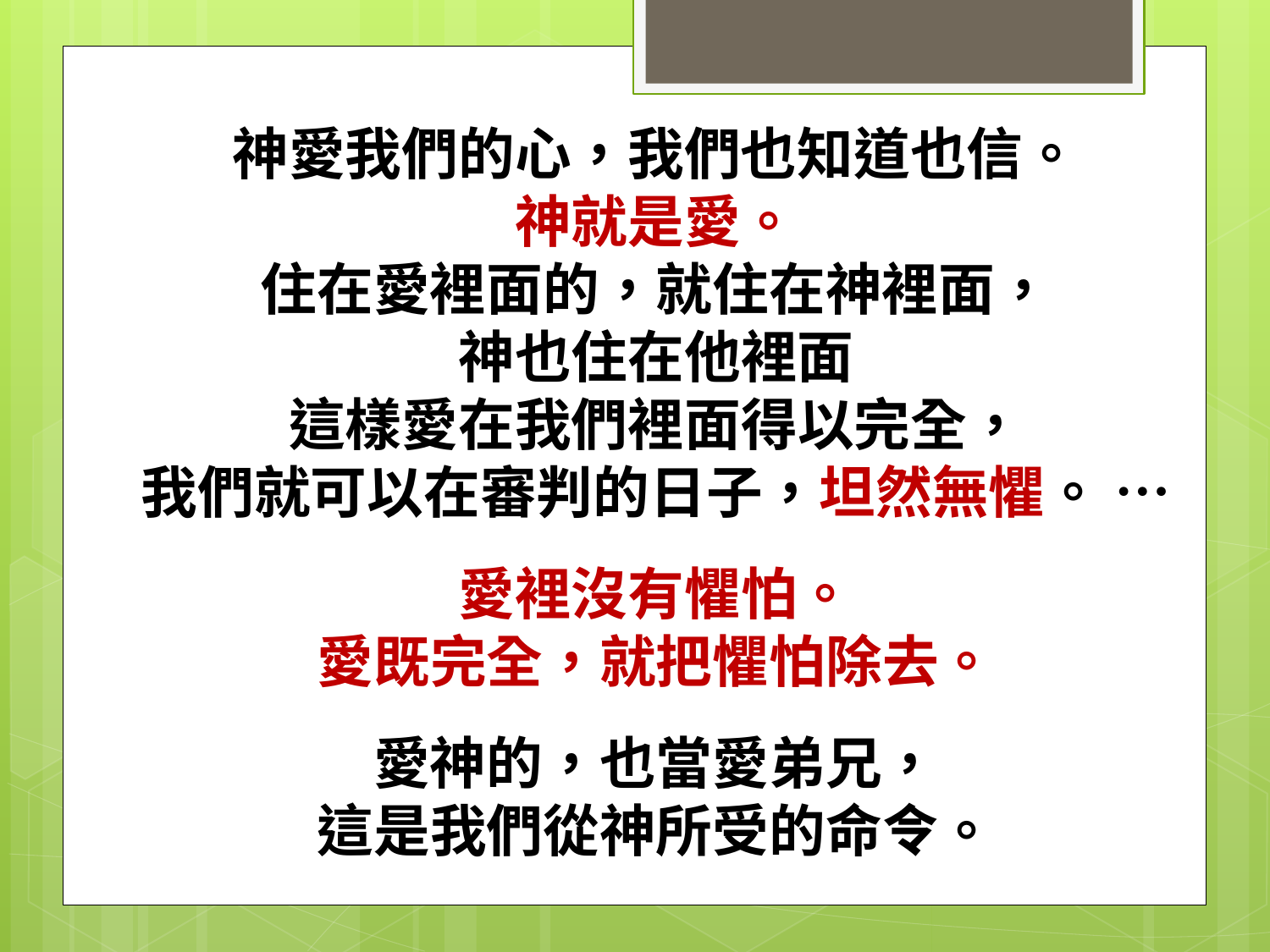

神愛我們的心，我們也知道也信。
神就是愛。
住在愛裡面的，就住在神裡面，
神也住在他裡面
這樣愛在我們裡面得以完全，
我們就可以在審判的日子，坦然無懼。 …

愛裡沒有懼怕。
愛既完全，就把懼怕除去。

愛神的，也當愛弟兄，
這是我們從神所受的命令。